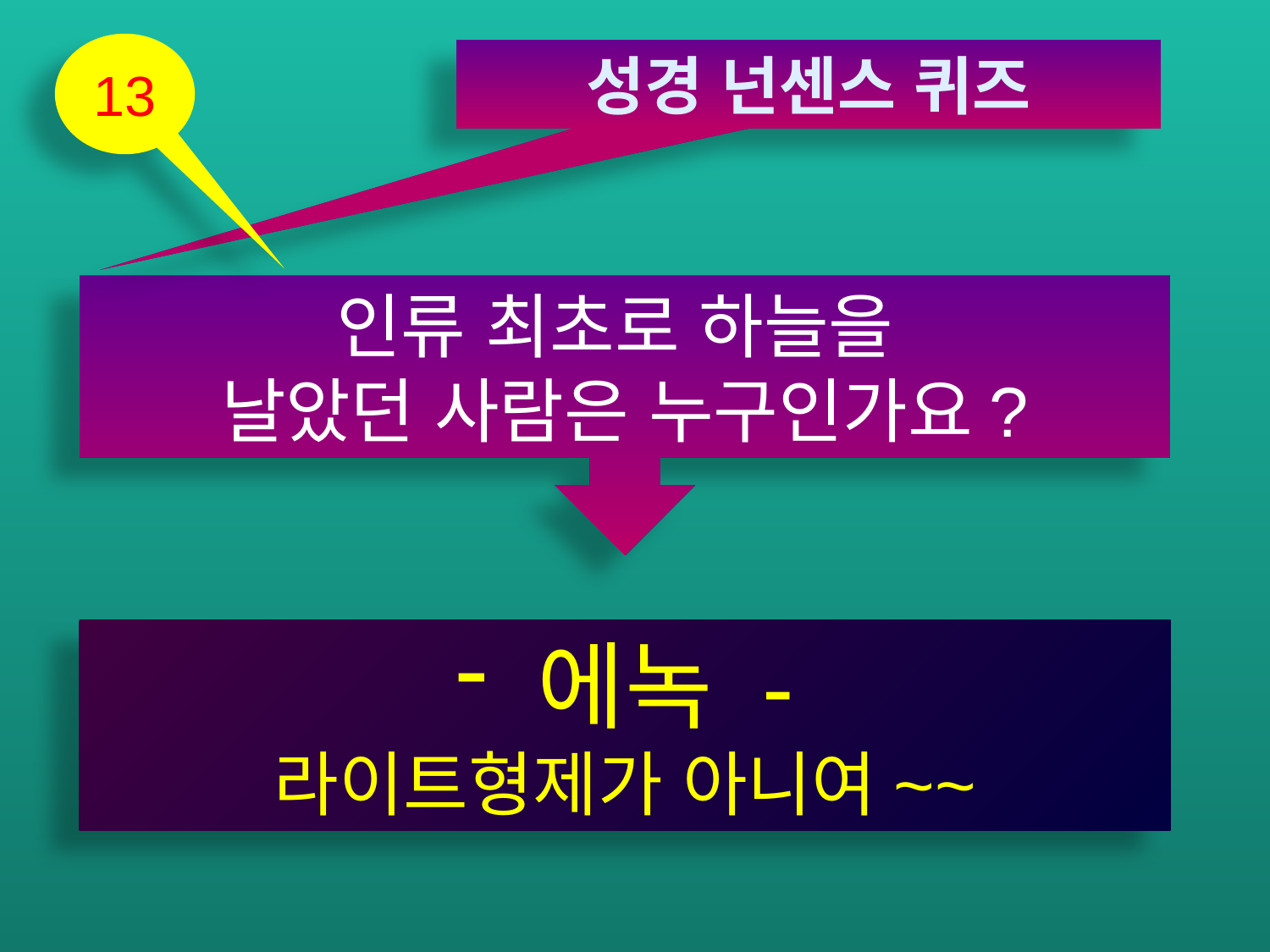

13
성경 넌센스 퀴즈
인류 최초로 하늘을
날았던 사람은 누구인가요?
 에녹 -
라이트형제가 아니여~~